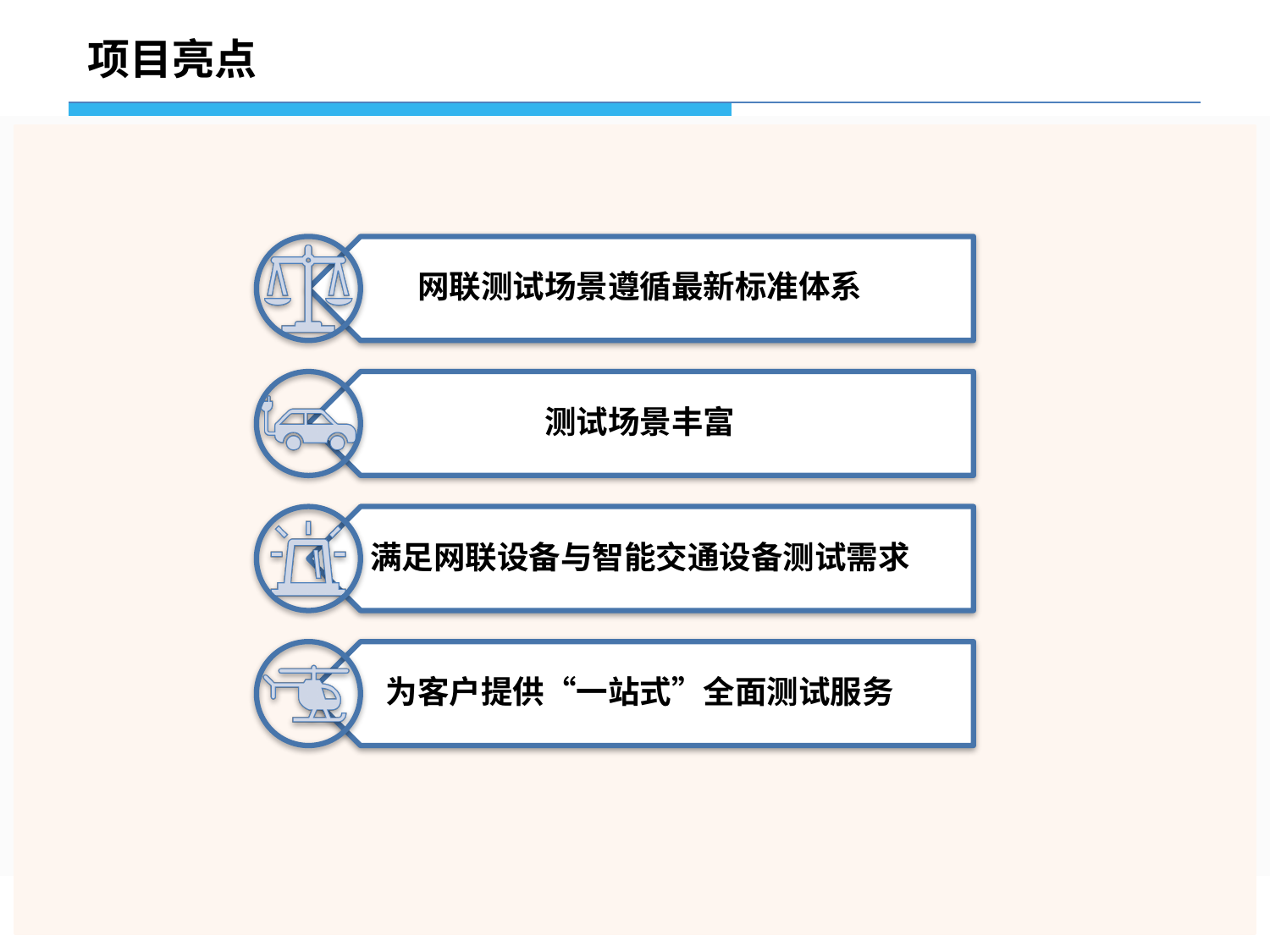

项目亮点
网联测试场景遵循最新标准体系
测试场景丰富
满足网联设备与智能交通设备测试需求
为客户提供“一站式”全面测试服务